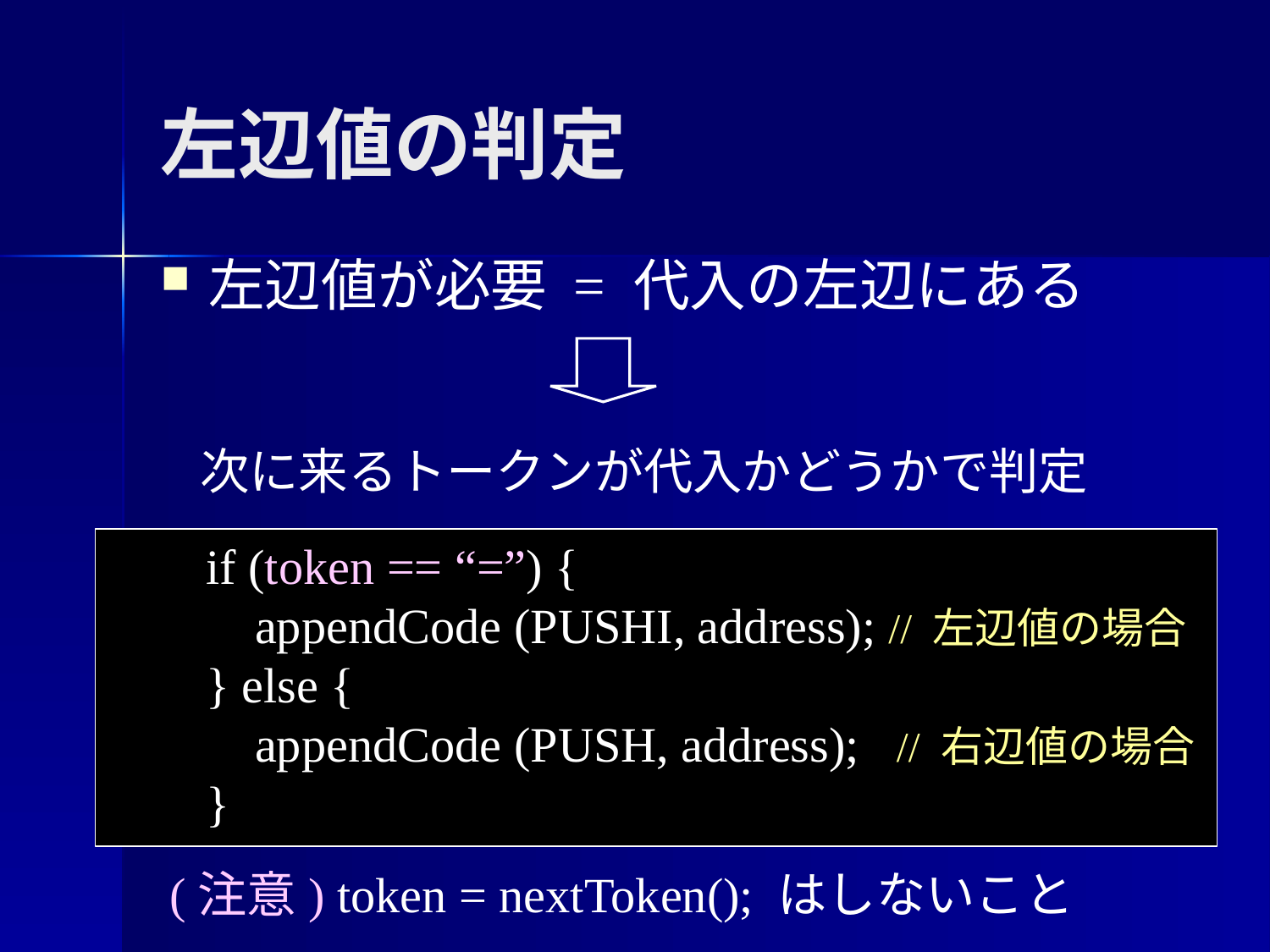

左辺値の判定
左辺値が必要 = 代入の左辺にある

次に来るトークンが代入かどうかで判定
        if (token == “=”) {
            appendCode (PUSHI, address); // 左辺値の場合
        } else {
            appendCode (PUSH, address);   // 右辺値の場合
        }
(注意) token = nextToken(); はしないこと